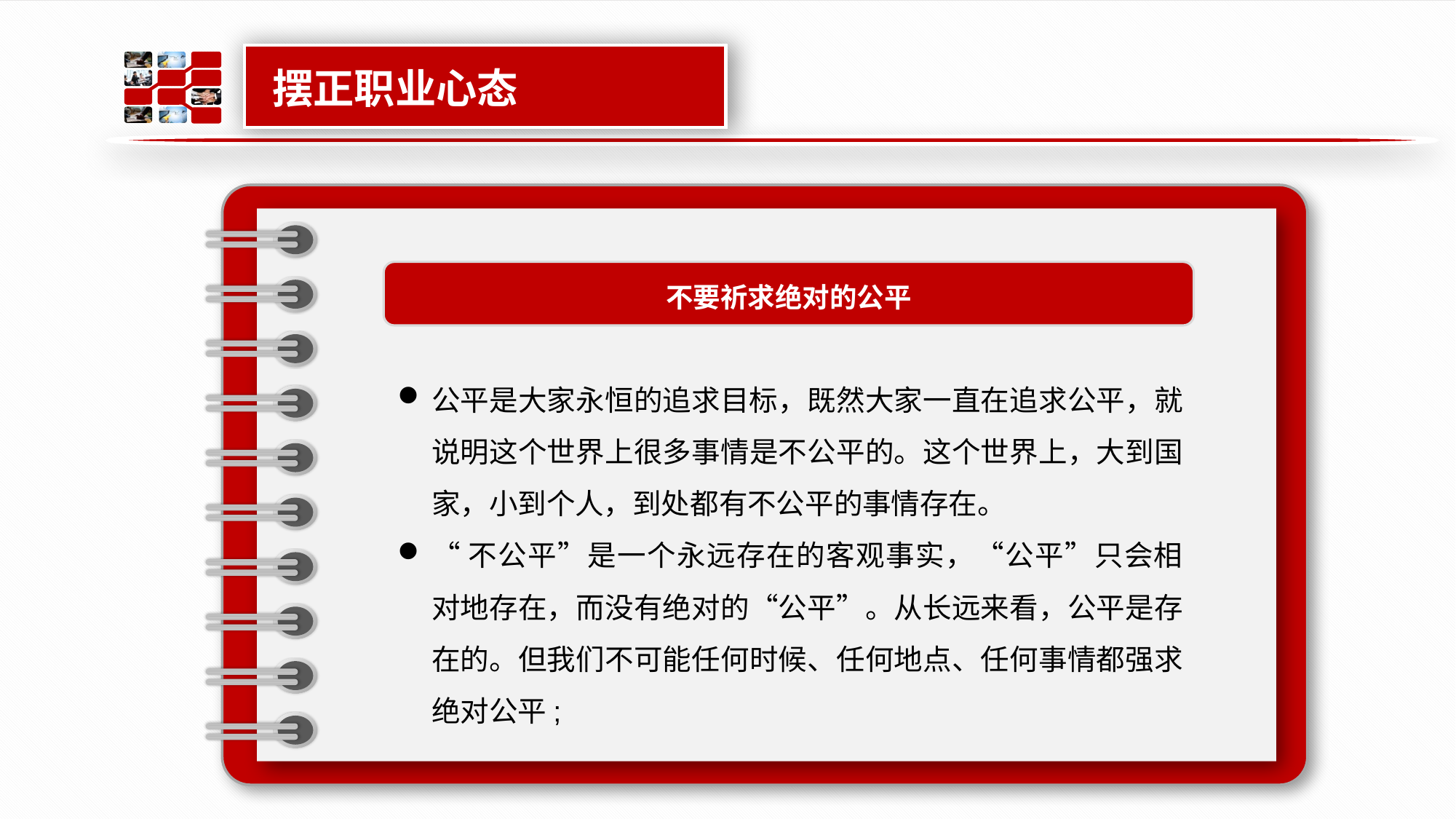

摆正职业心态

不要祈求绝对的公平
公平是大家永恒的追求目标，既然大家一直在追求公平，就说明这个世界上很多事情是不公平的。这个世界上，大到国家，小到个人，到处都有不公平的事情存在。
“不公平”是一个永远存在的客观事实，“公平”只会相对地存在，而没有绝对的“公平”。从长远来看，公平是存在的。但我们不可能任何时候、任何地点、任何事情都强求绝对公平;